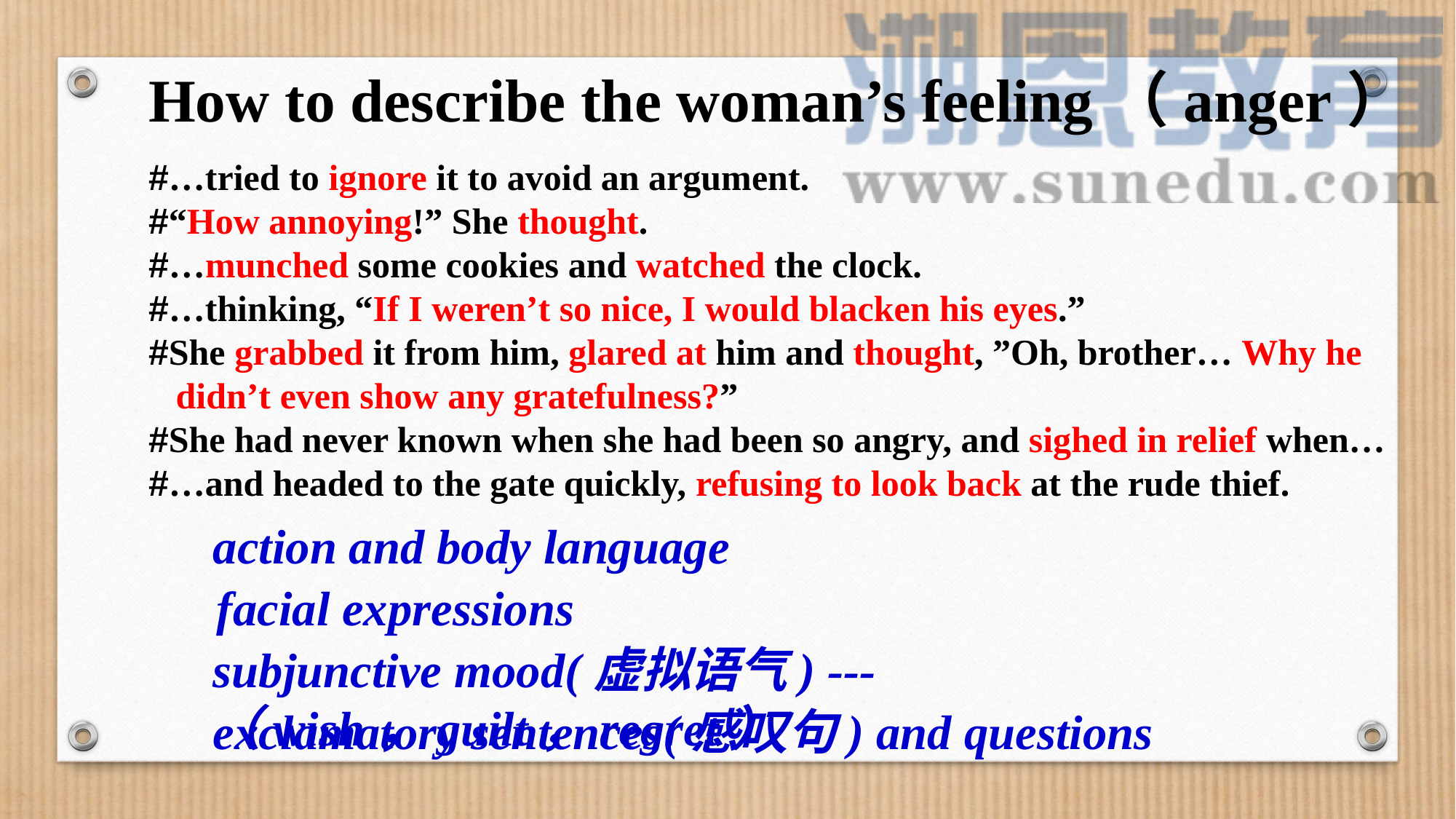

How to describe the woman’s feeling（anger）

#…tried to ignore it to avoid an argument.
#“How annoying!” She thought.
#…munched some cookies and watched the clock.
#…thinking, “If I weren’t so nice, I would blacken his eyes.”
#She grabbed it from him, glared at him and thought, ”Oh, brother… Why he
   didn’t even show any gratefulness?”
#She had never known when she had been so angry, and sighed in relief when…
#…and headed to the gate quickly, refusing to look back at the rude thief.

action and body language
facial expressions
subjunctive mood(虚拟语气) ---（wish，guilt，regret）
exclamatory sentences(感叹句) and questions